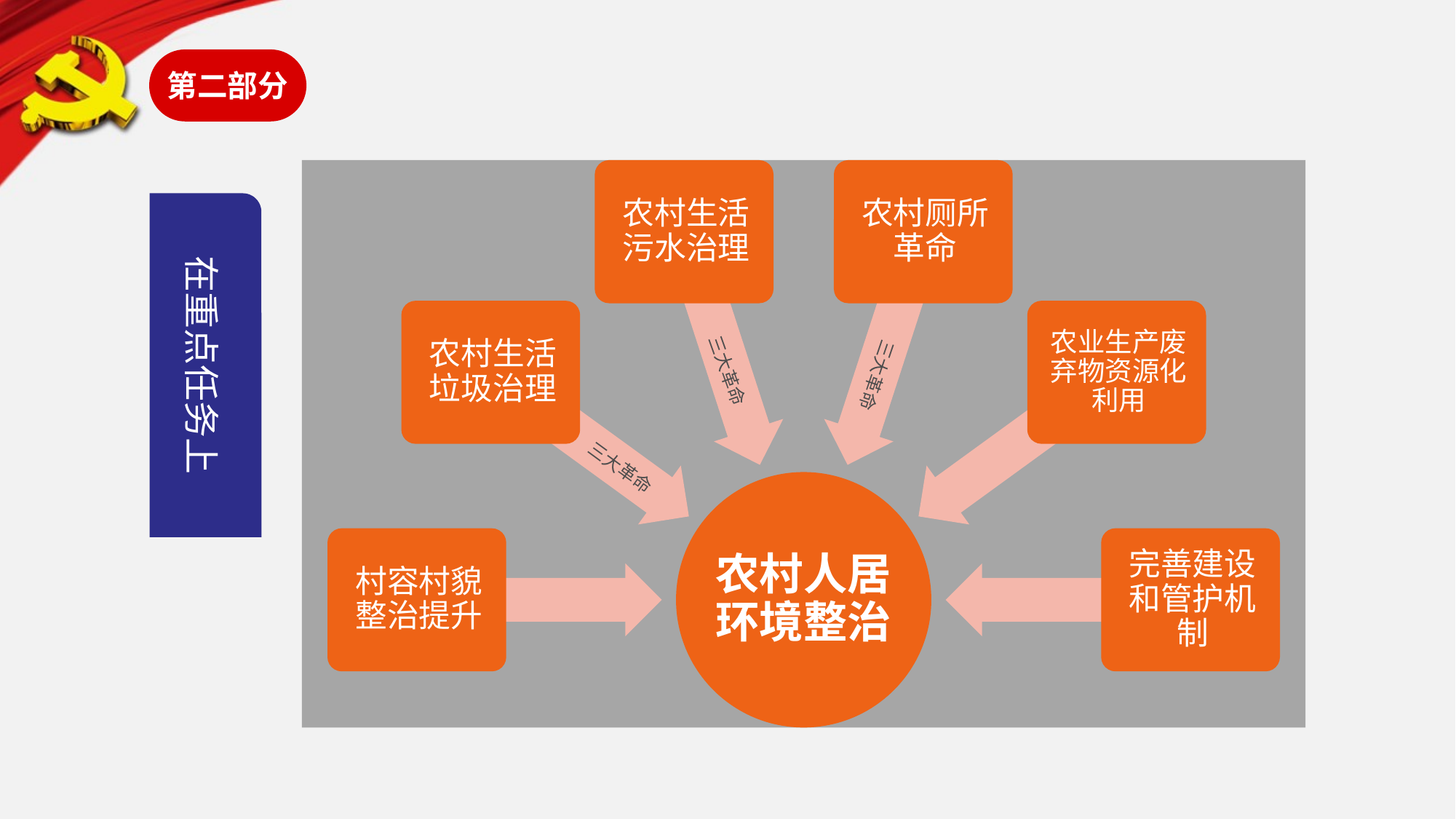

第二部分
农村人居环境整治
村容村貌整治提升
农村生活垃圾治理
农村生活污水治理
农村厕所革命
农业生产废弃物资源化利用
完善建设和管护机制
在重点任务上
三大革命
三大革命
三大革命